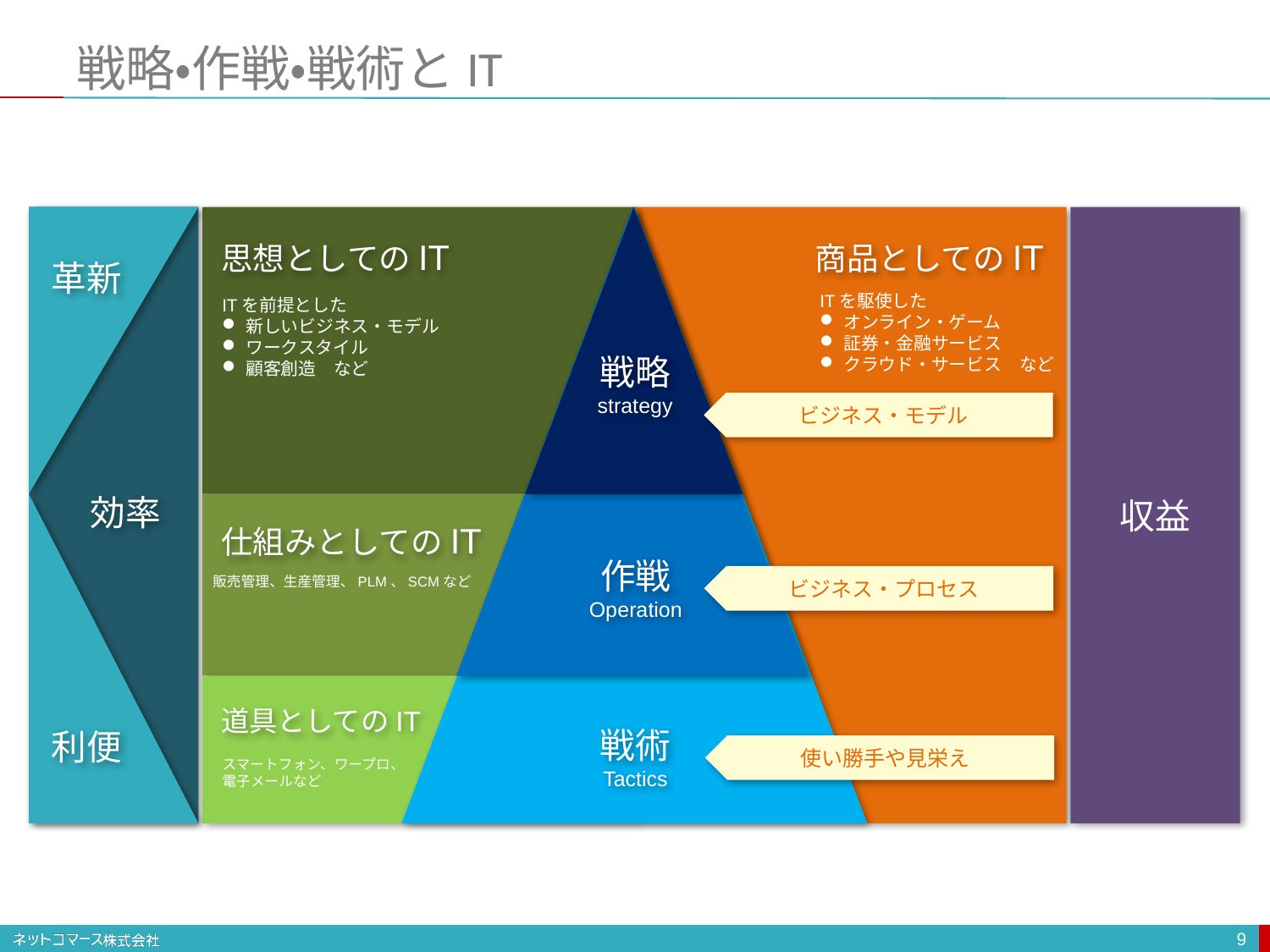

# 戦略・作戦・戦術とIT

収益

思想としてのIT
商品としてのIT
革新
ITを駆使した
オンライン・ゲーム
証券・金融サービス
クラウド・サービス　など
ITを前提とした
新しいビジネス・モデル
ワークスタイル
顧客創造　など
戦略
strategy
ビジネス・モデル
効率

仕組みとしてのIT
作戦
Operation
ビジネス・プロセス
販売管理、生産管理、PLM、SCMなど

道具としてのIT
戦術
Tactics
利便
使い勝手や見栄え
スマートフォン、ワープロ、
電子メールなど
9